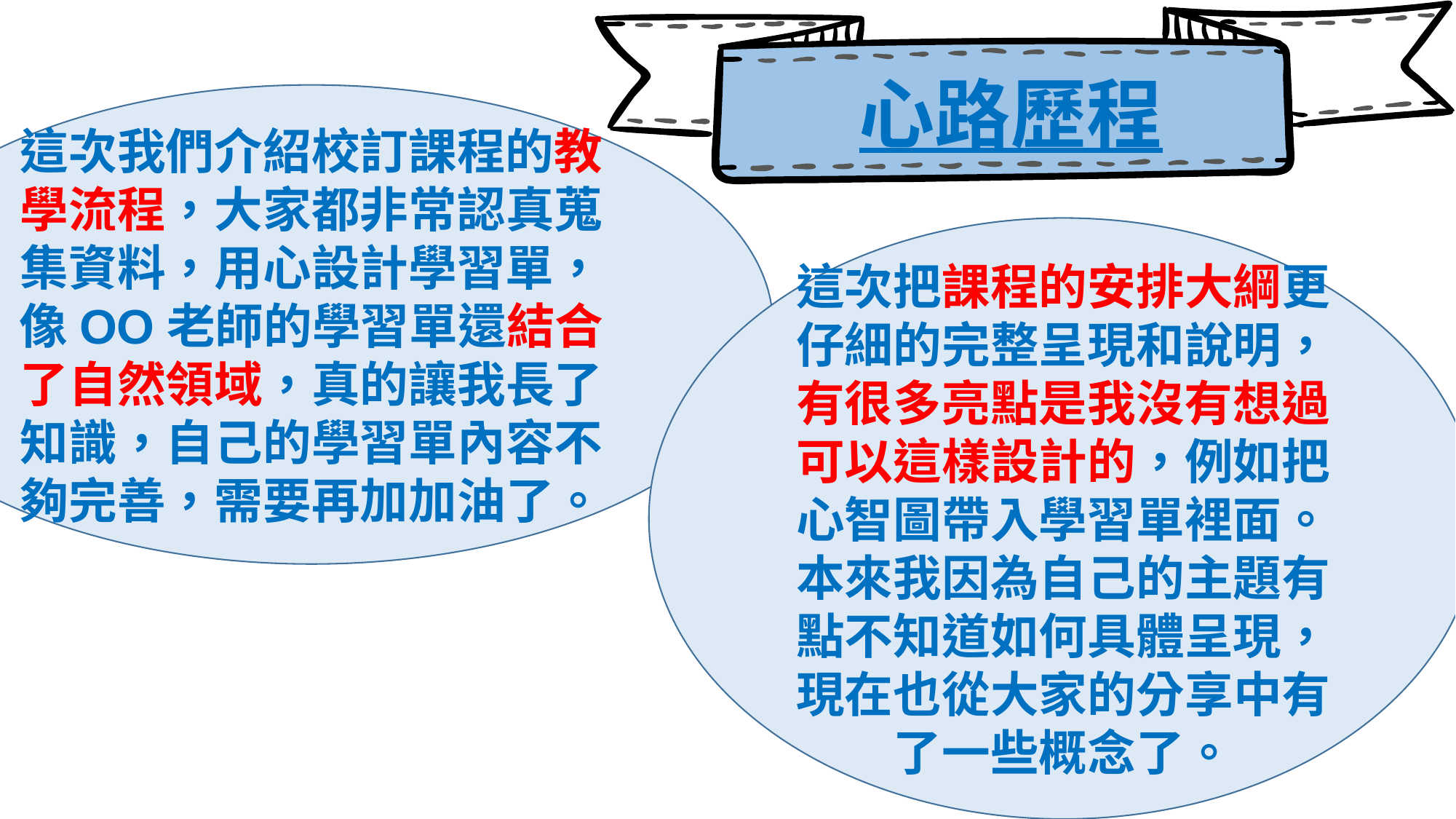

心路歷程
這次我們介紹校訂課程的教學流程，大家都非常認真蒐集資料，用心設計學習單，像OO老師的學習單還結合了自然領域，真的讓我長了知識，自己的學習單內容不夠完善，需要再加加油了。
這次把課程的安排大綱更仔細的完整呈現和說明，有很多亮點是我沒有想過可以這樣設計的，例如把心智圖帶入學習單裡面。本來我因為自己的主題有點不知道如何具體呈現，現在也從大家的分享中有了一些概念了。